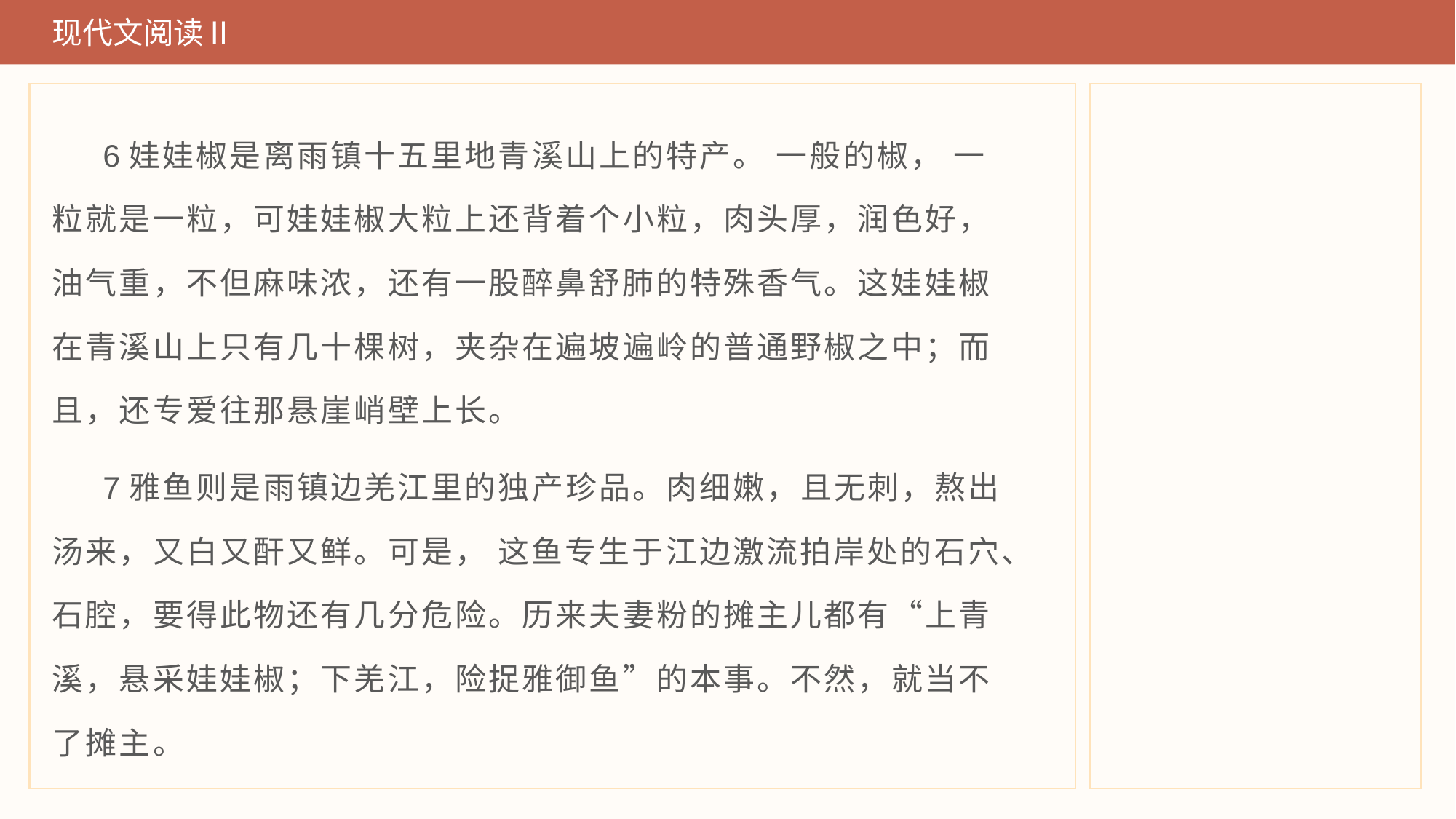

现代文阅读Ⅱ

6娃娃椒是离雨镇十五里地青溪山上的特产。 一般的椒， 一粒就是一粒，可娃娃椒大粒上还背着个小粒，肉头厚，润色好，油气重，不但麻味浓，还有一股醉鼻舒肺的特殊香气。这娃娃椒在青溪山上只有几十棵树，夹杂在遍坡遍岭的普通野椒之中；而且，还专爱往那悬崖峭壁上长。
7雅鱼则是雨镇边羌江里的独产珍品。肉细嫩，且无刺，熬出汤来，又白又酐又鲜。可是， 这鱼专生于江边激流拍岸处的石穴、石腔，要得此物还有几分危险。历来夫妻粉的摊主儿都有“上青溪，悬采娃娃椒；下羌江，险捉雅御鱼”的本事。不然，就当不了摊主。